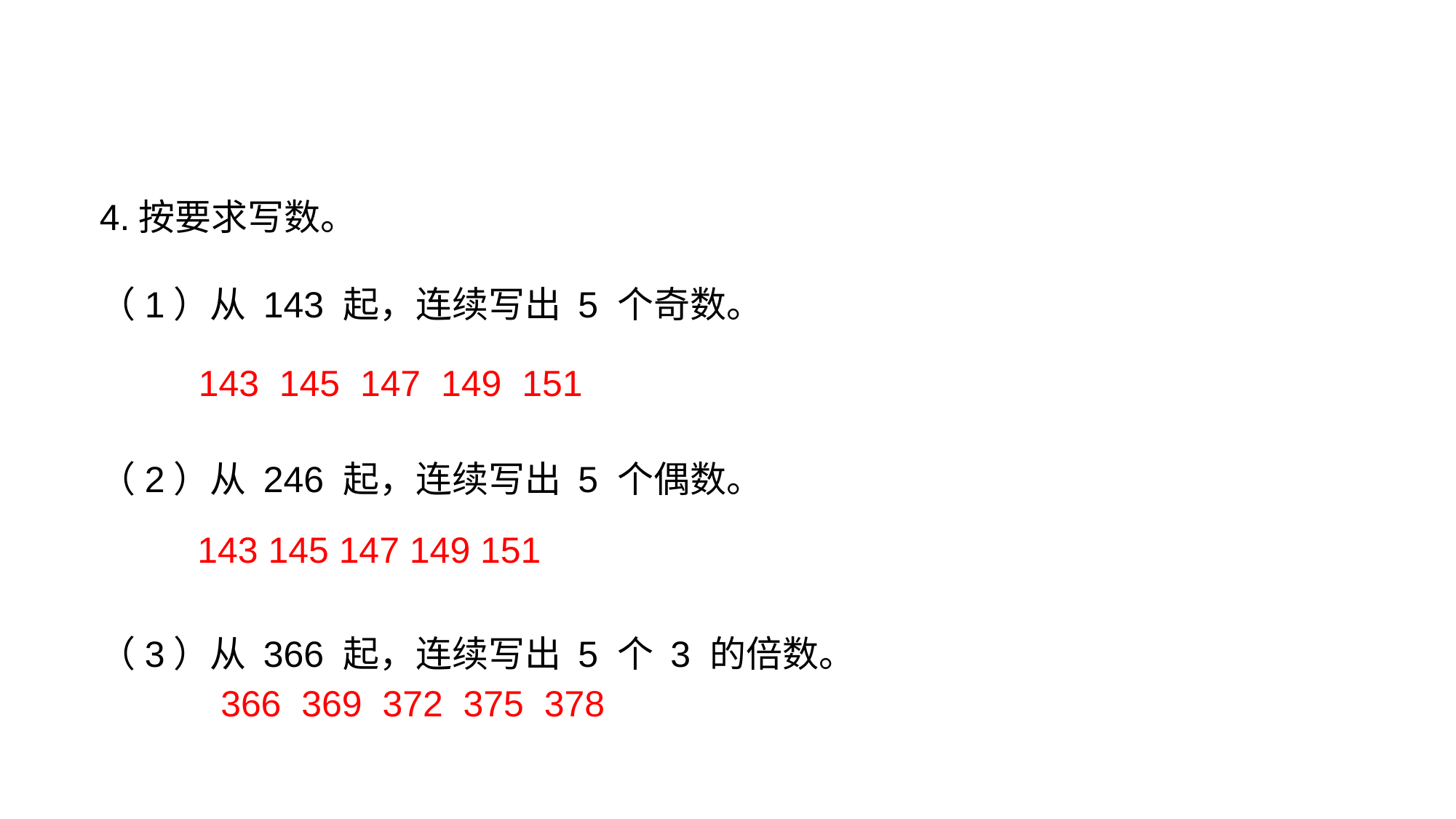

巩固练习
4.按要求写数。
（1）从 143 起，连续写出 5 个奇数。

（2）从 246 起，连续写出 5 个偶数。

（3）从 366 起，连续写出 5 个 3 的倍数。
143  145  147  149  151
143 145 147 149 151
366  369  372  375  378